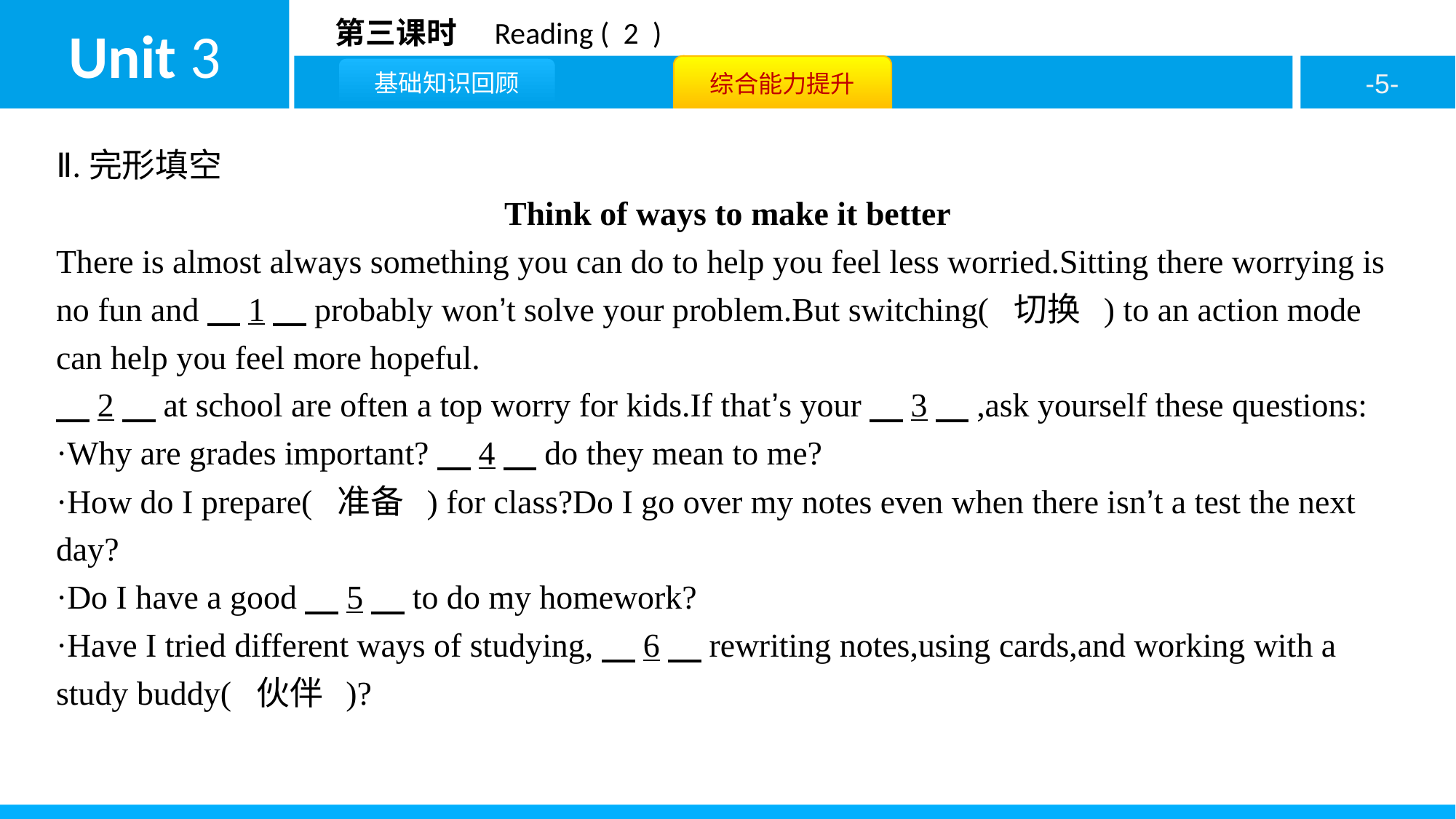

Ⅱ.完形填空
Think of ways to make it better
There is almost always something you can do to help you feel less worried.Sitting there worrying is no fun and　1　probably won’t solve your problem.But switching(  切换  ) to an action mode can help you feel more hopeful.
　2　at school are often a top worry for kids.If that’s your　3　,ask yourself these questions:
·Why are grades important?　4　do they mean to me?
·How do I prepare(  准备  ) for class?Do I go over my notes even when there isn’t a test the next day?
·Do I have a good　5　to do my homework?
·Have I tried different ways of studying,　6　rewriting notes,using cards,and working with a study buddy(  伙伴  )?